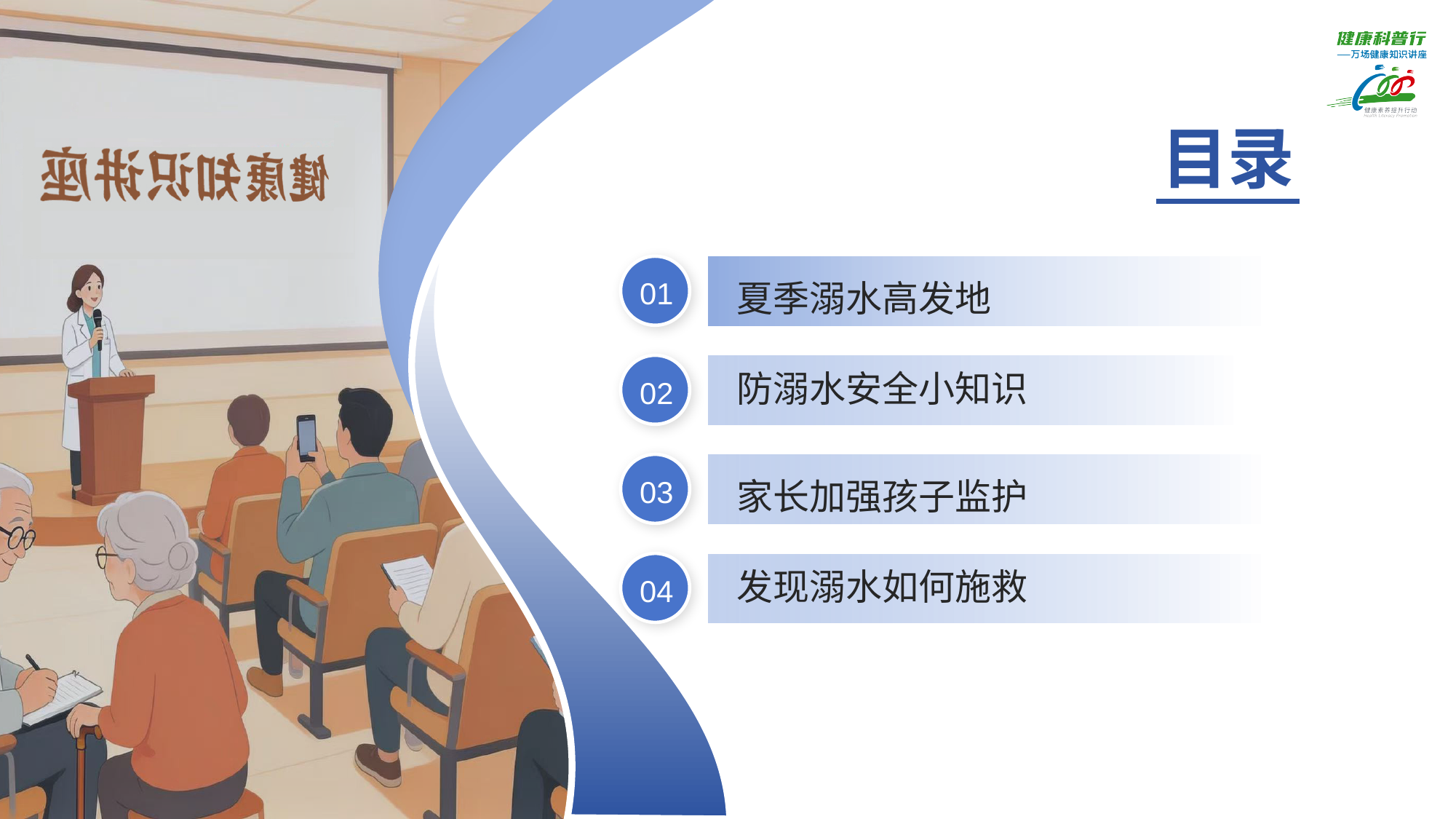

01
夏季溺水高发地

02
防溺水安全小知识

03
家长加强孩子监护

04
发现溺水如何施救